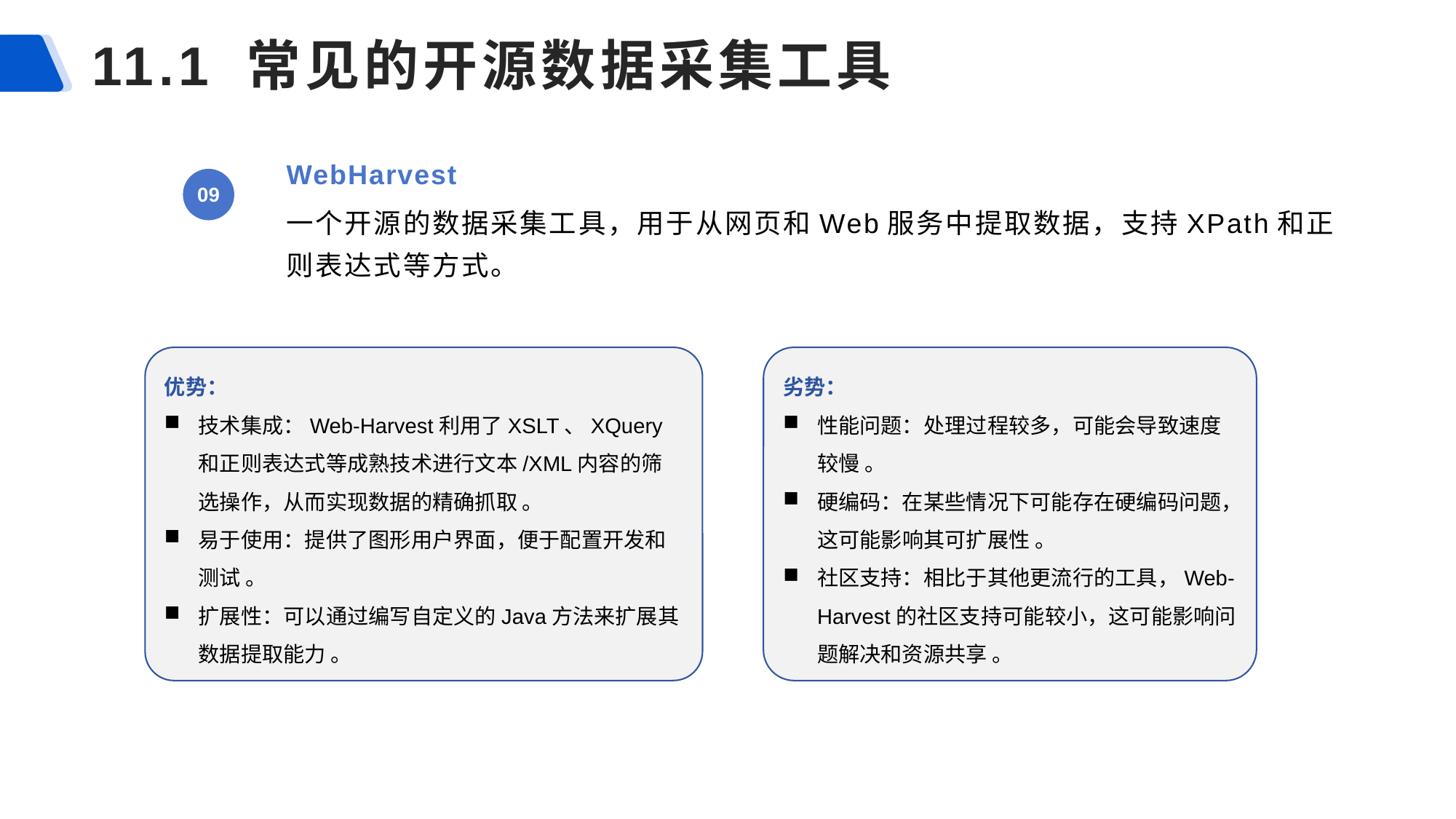

# 11.1 常见的开源数据采集工具
WebHarvest

09
一个开源的数据采集工具，用于从网页和Web服务中提取数据，支持XPath和正则表达式等方式。
优势：
技术集成：Web-Harvest利用了XSLT、XQuery和正则表达式等成熟技术进行文本/XML内容的筛选操作，从而实现数据的精确抓取 。
易于使用：提供了图形用户界面，便于配置开发和测试 。
扩展性：可以通过编写自定义的Java方法来扩展其数据提取能力 。
劣势：
性能问题：处理过程较多，可能会导致速度较慢 。
硬编码：在某些情况下可能存在硬编码问题，这可能影响其可扩展性 。
社区支持：相比于其他更流行的工具，Web-Harvest的社区支持可能较小，这可能影响问题解决和资源共享 。